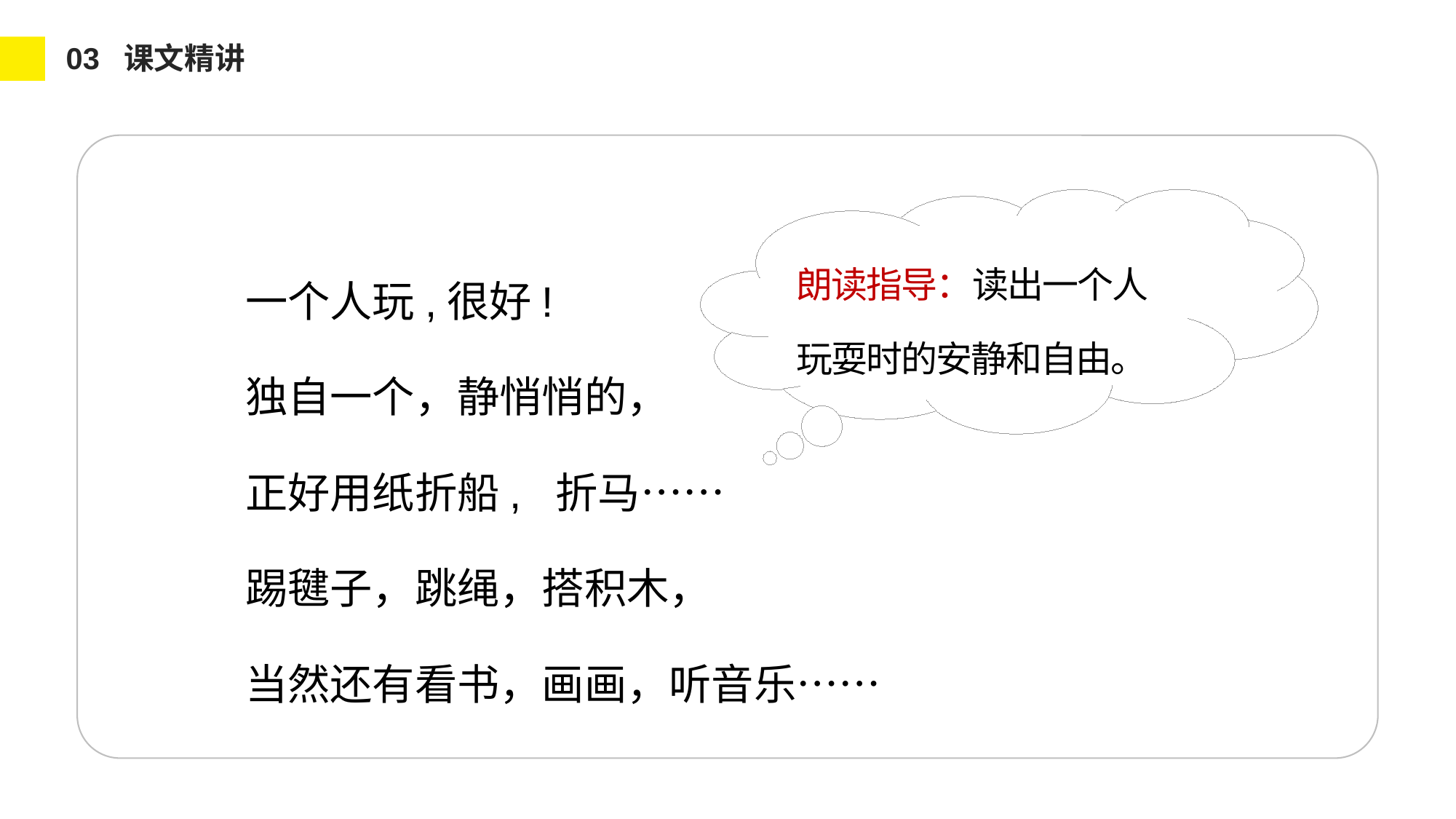

03  课文精讲

朗读指导：读出一个人玩耍时的安静和自由。
一个人玩,很好!
独自一个，静悄悄的，
正好用纸折船,  折马……
踢毽子，跳绳，搭积木，
当然还有看书，画画，听音乐……